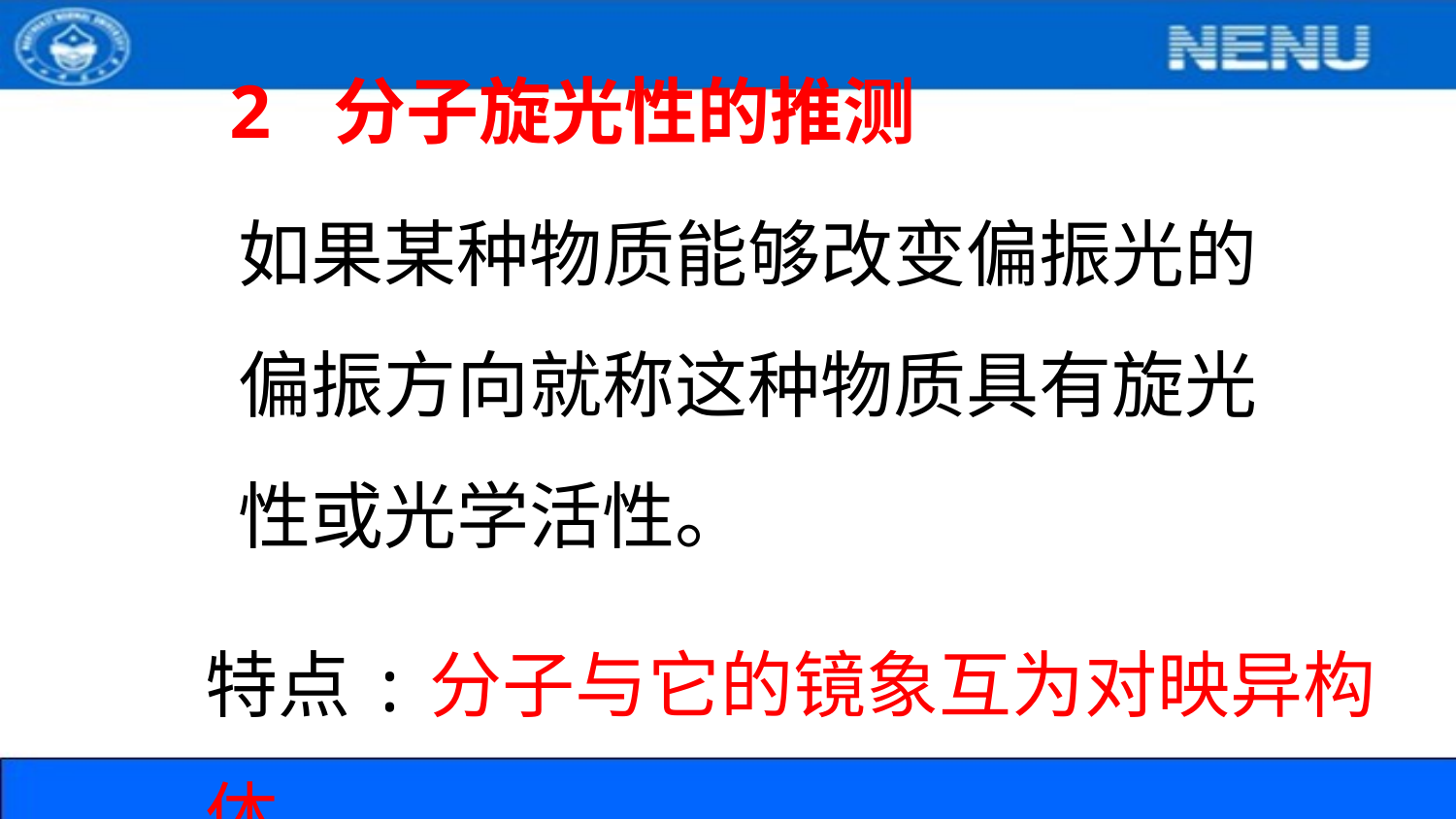

2 分子旋光性的推测
如果某种物质能够改变偏振光的偏振方向就称这种物质具有旋光性或光学活性。
特点:分子与它的镜象互为对映异构体